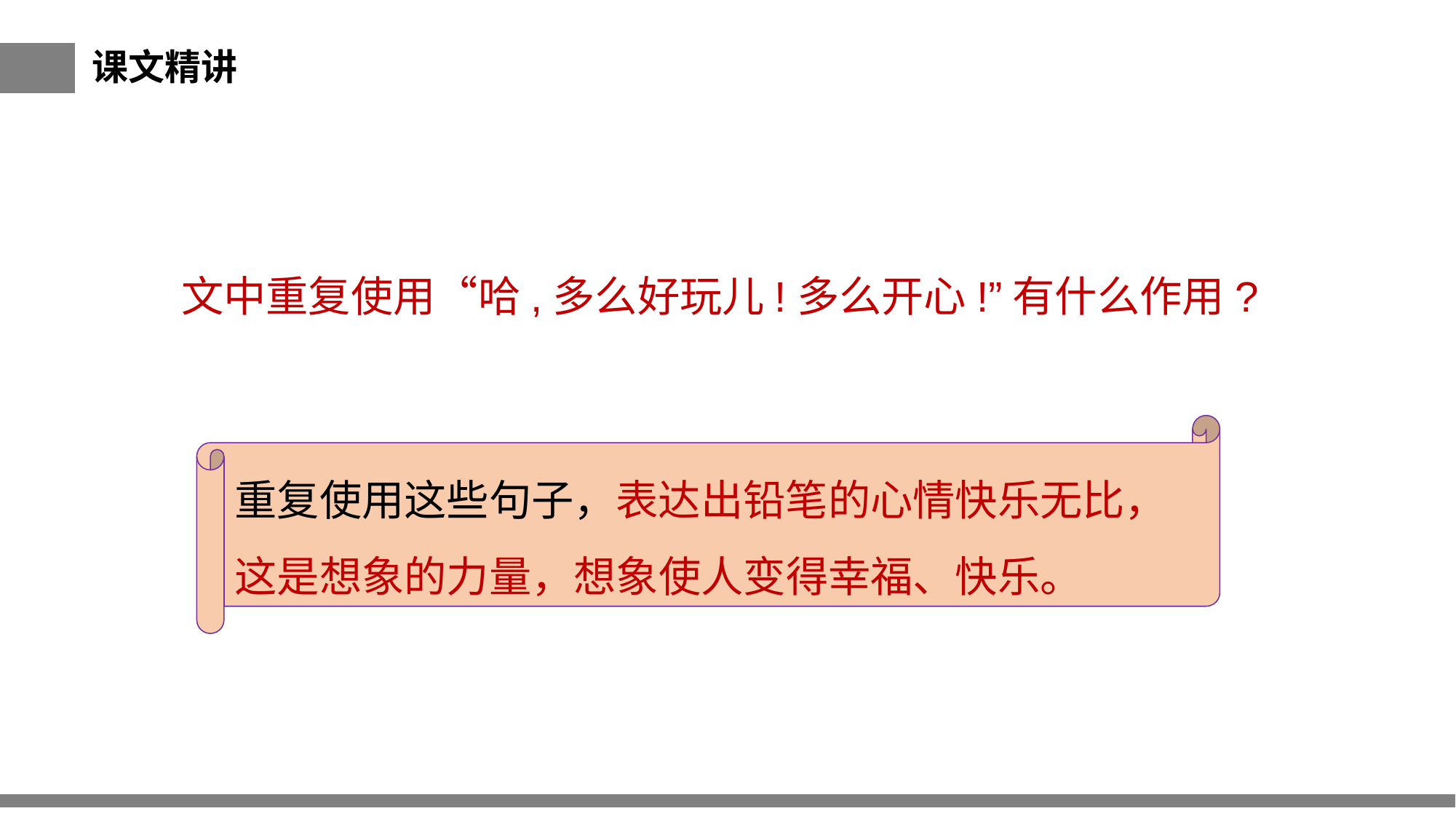

课文精讲
文中重复使用“哈,多么好玩儿!多么开心!”有什么作用?
重复使用这些句子，表达出铅笔的心情快乐无比，这是想象的力量，想象使人变得幸福、快乐。